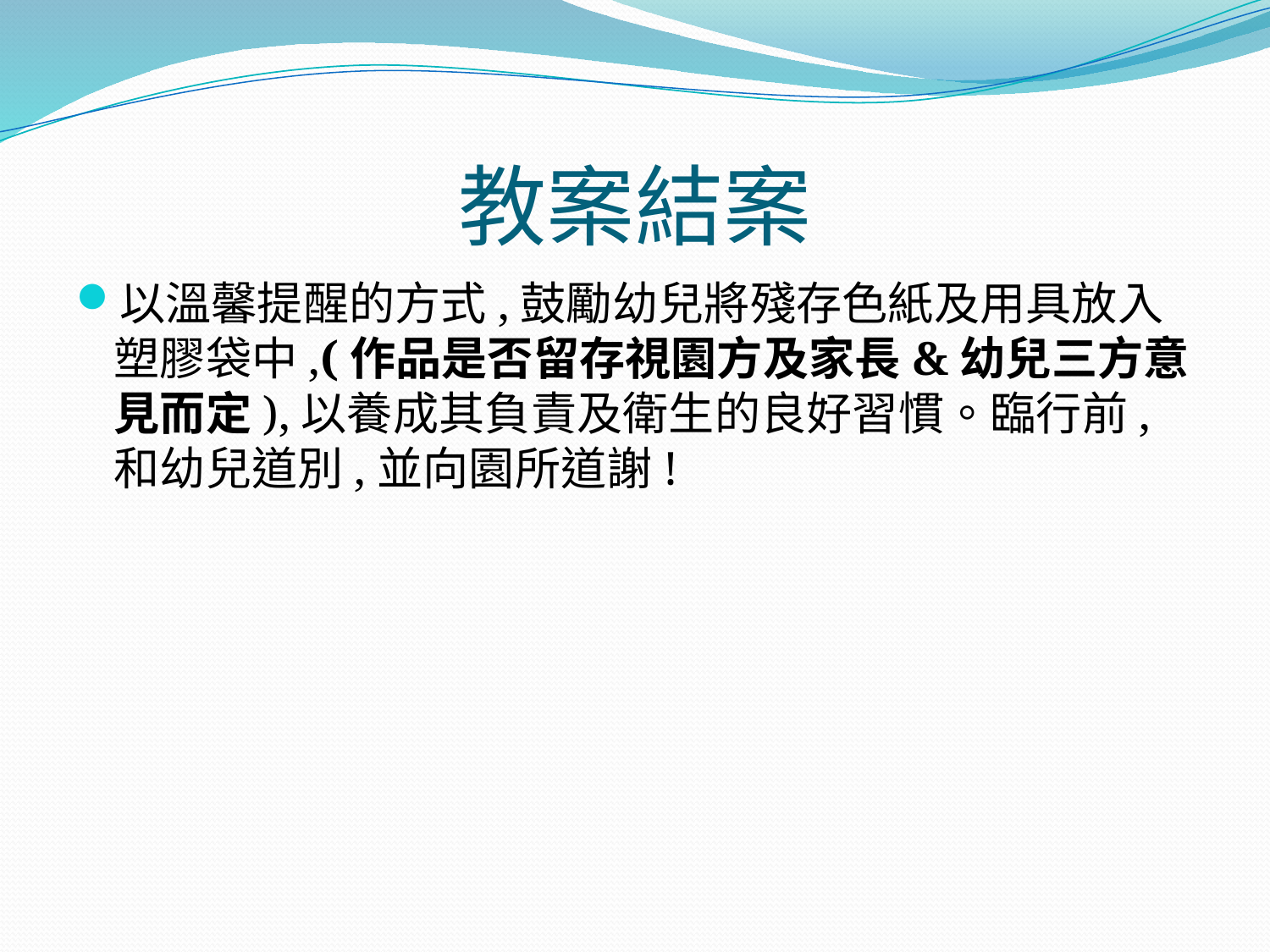

# 教案結案
以溫馨提醒的方式,鼓勵幼兒將殘存色紙及用具放入塑膠袋中,(作品是否留存視園方及家長&幼兒三方意見而定),以養成其負責及衛生的良好習慣。臨行前,和幼兒道別,並向園所道謝!